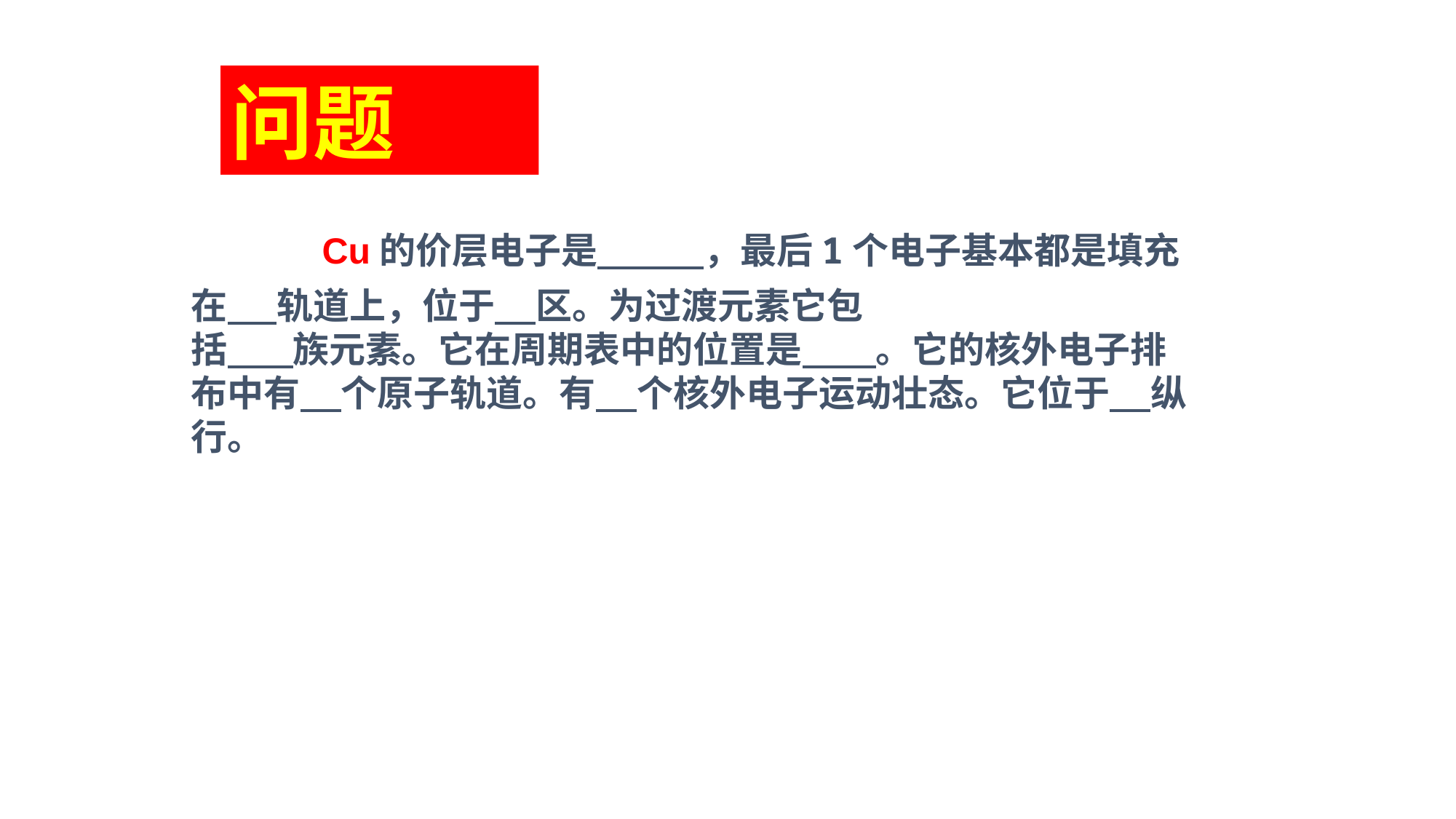

问题
   Cu的价层电子是             ，最后1个电子基本都是填充在      轨道上，位于     区。为过渡元素它包
括        族元素。它在周期表中的位置是         。它的核外电子排布中有     个原子轨道。有     个核外电子运动壮态。它位于     纵行。